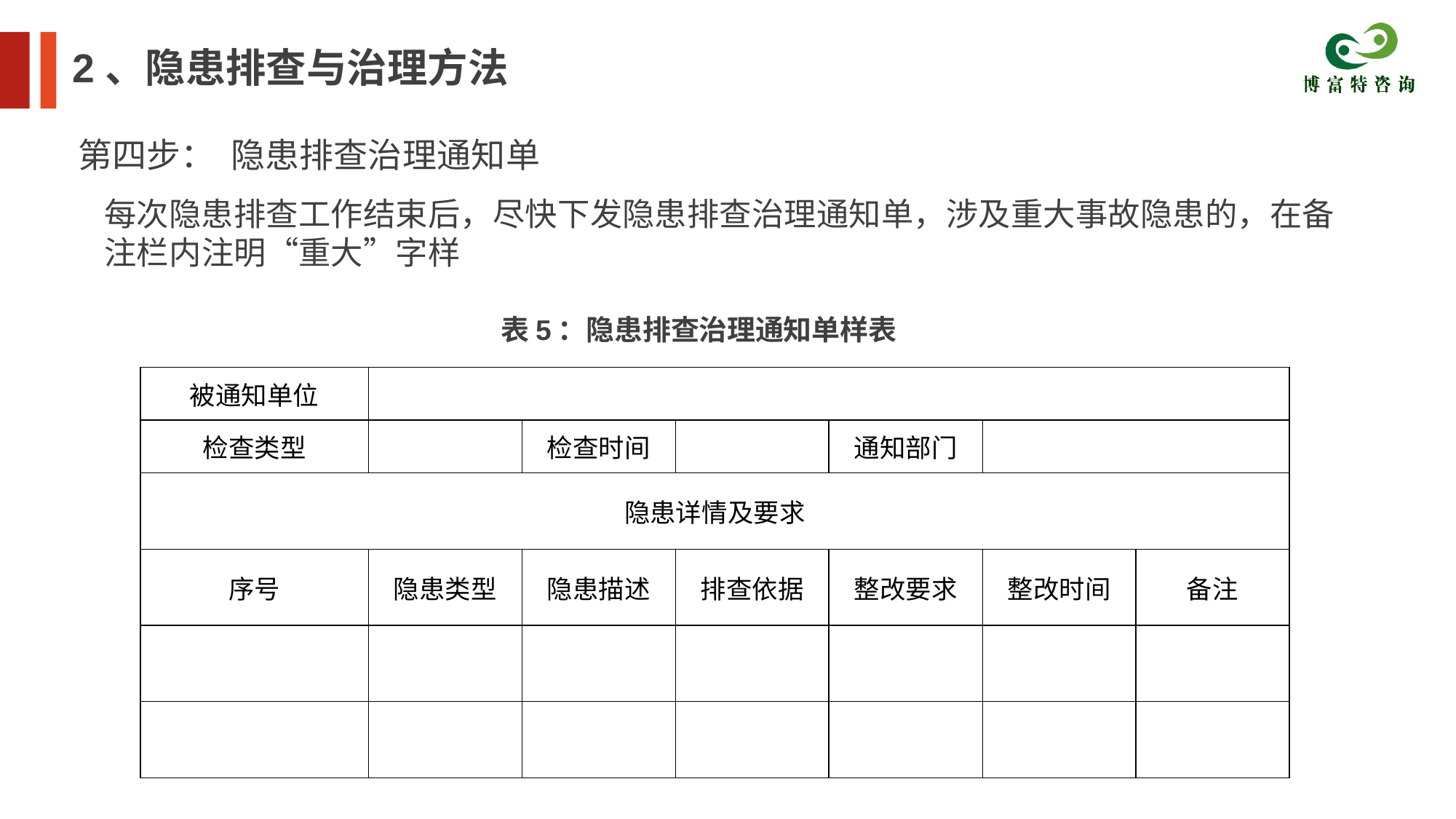

2、隐患排查与治理方法
第四步：  隐患排查治理通知单
每次隐患排查工作结束后，尽快下发隐患排查治理通知单，涉及重大事故隐患的，在备注栏内注明“重大”字样
表5：隐患排查治理通知单样表
| 被通知单位 |  |  |  |  |  |  |
| --- | --- | --- | --- | --- | --- | --- |
| 检查类型 |  | 检查时间 |  | 通知部门 |  |  |
| 隐患详情及要求 |  |  |  |  |  |  |
| 序号 | 隐患类型 | 隐患描述 | 排查依据 | 整改要求 | 整改时间 | 备注 |
|  |  |  |  |  |  |  |
|  |  |  |  |  |  |  |